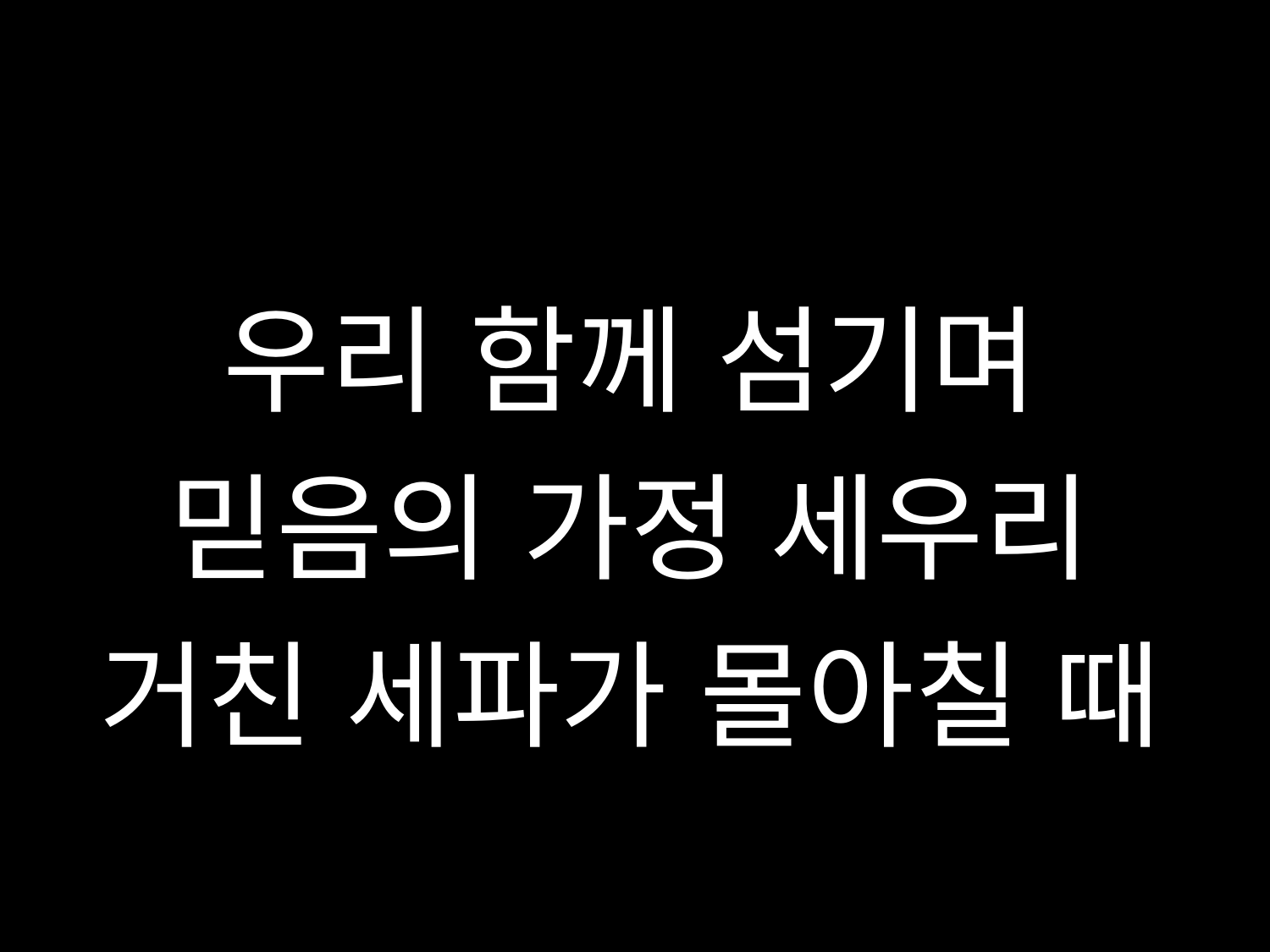

우리 함께 섬기며
믿음의 가정 세우리
거친 세파가 몰아칠 때